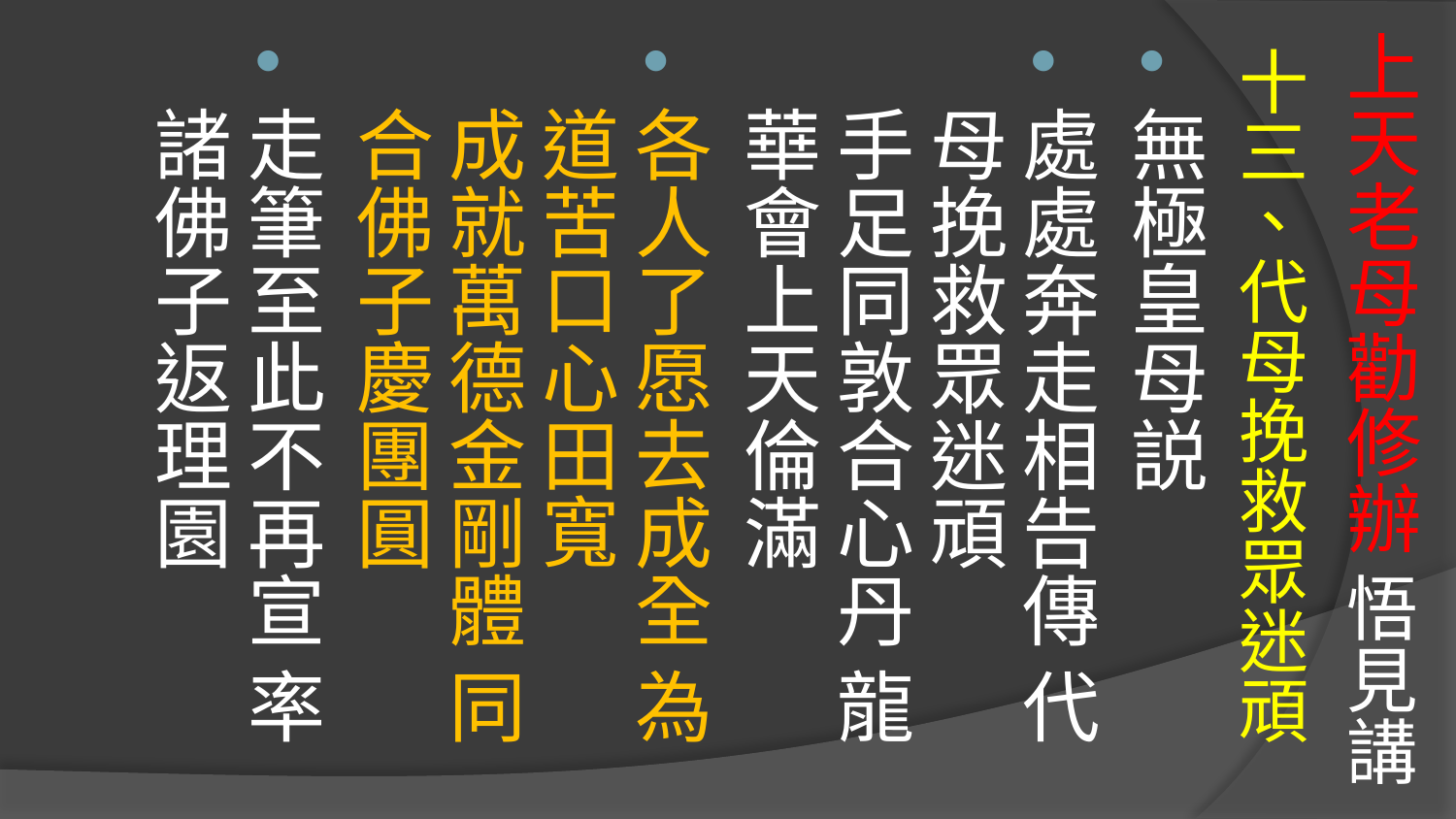

# 上天老母勸修辦 悟見講
十三、代母挽救眾迷頑
無極皇母説
處處奔走相告傳 代母挽救眾迷頑
手足同敦合心丹 龍華會上天倫滿
各人了愿去成全 為道苦口心田寬
成就萬德金剛體 同合佛子慶團圓
走筆至此不再宣 率諸佛子返理園